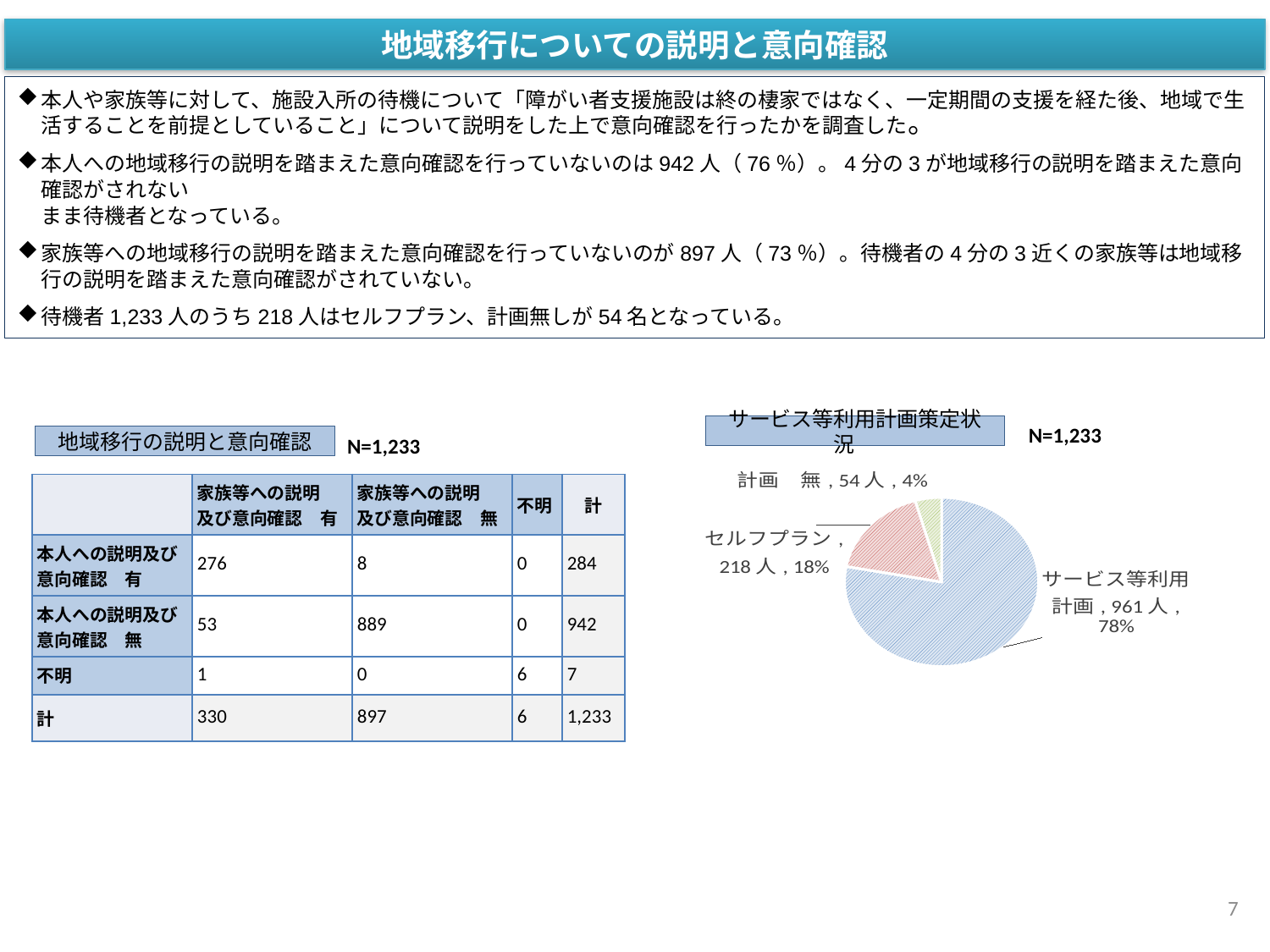

地域移行についての説明と意向確認
本人や家族等に対して、施設入所の待機について「障がい者支援施設は終の棲家ではなく、一定期間の支援を経た後、地域で生活することを前提としていること」について説明をした上で意向確認を行ったかを調査した。
本人への地域移行の説明を踏まえた意向確認を行っていないのは942人（76％）。4分の3が地域移行の説明を踏まえた意向確認がされない
まま待機者となっている。
家族等への地域移行の説明を踏まえた意向確認を行っていないのが897人（73％）。待機者の4分の3近くの家族等は地域移行の説明を踏まえた意向確認がされていない。
待機者1,233人のうち218人はセルフプラン、計画無しが54名となっている。
サービス等利用計画策定状況
N=1,233
地域移行の説明と意向確認
N=1,233

### Chart

| Category | 地域生活の継続の可能性 |
|---|---|
| サービス等利用計画 | 961.0 |
| セルフプラン | 218.0 |
| 計画　無 | 54.0 |
|  | 家族等への説明 及び意向確認　有 | 家族等への説明 及び意向確認　無 | 不明 | 計 |
| --- | --- | --- | --- | --- |
| 本人への説明及び 意向確認　有 | 276 | 8 | 0 | 284 |
| 本人への説明及び 意向確認　無 | 53 | 889 | 0 | 942 |
| 不明 | 1 | 0 | 6 | 7 |
| 計 | 330 | 897 | 6 | 1,233 |
7